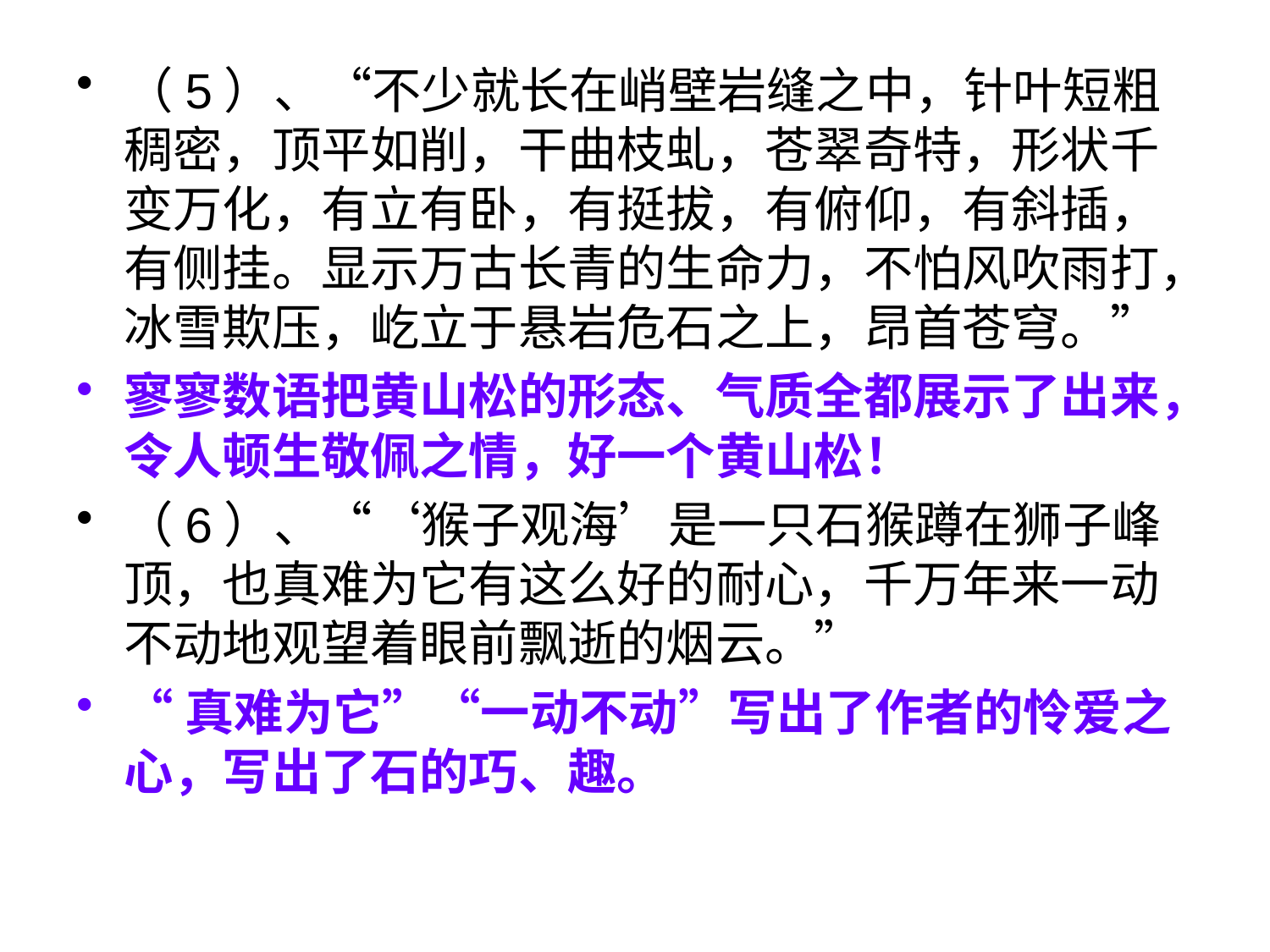

（5）、“不少就长在峭壁岩缝之中，针叶短粗稠密，顶平如削，干曲枝虬，苍翠奇特，形状千变万化，有立有卧，有挺拔，有俯仰，有斜插，有侧挂。显示万古长青的生命力，不怕风吹雨打，冰雪欺压，屹立于悬岩危石之上，昂首苍穹。”
寥寥数语把黄山松的形态、气质全都展示了出来，令人顿生敬佩之情，好一个黄山松！
（6）、“‘猴子观海’是一只石猴蹲在狮子峰顶，也真难为它有这么好的耐心，千万年来一动不动地观望着眼前飘逝的烟云。”
“真难为它”“一动不动”写出了作者的怜爱之心，写出了石的巧、趣。